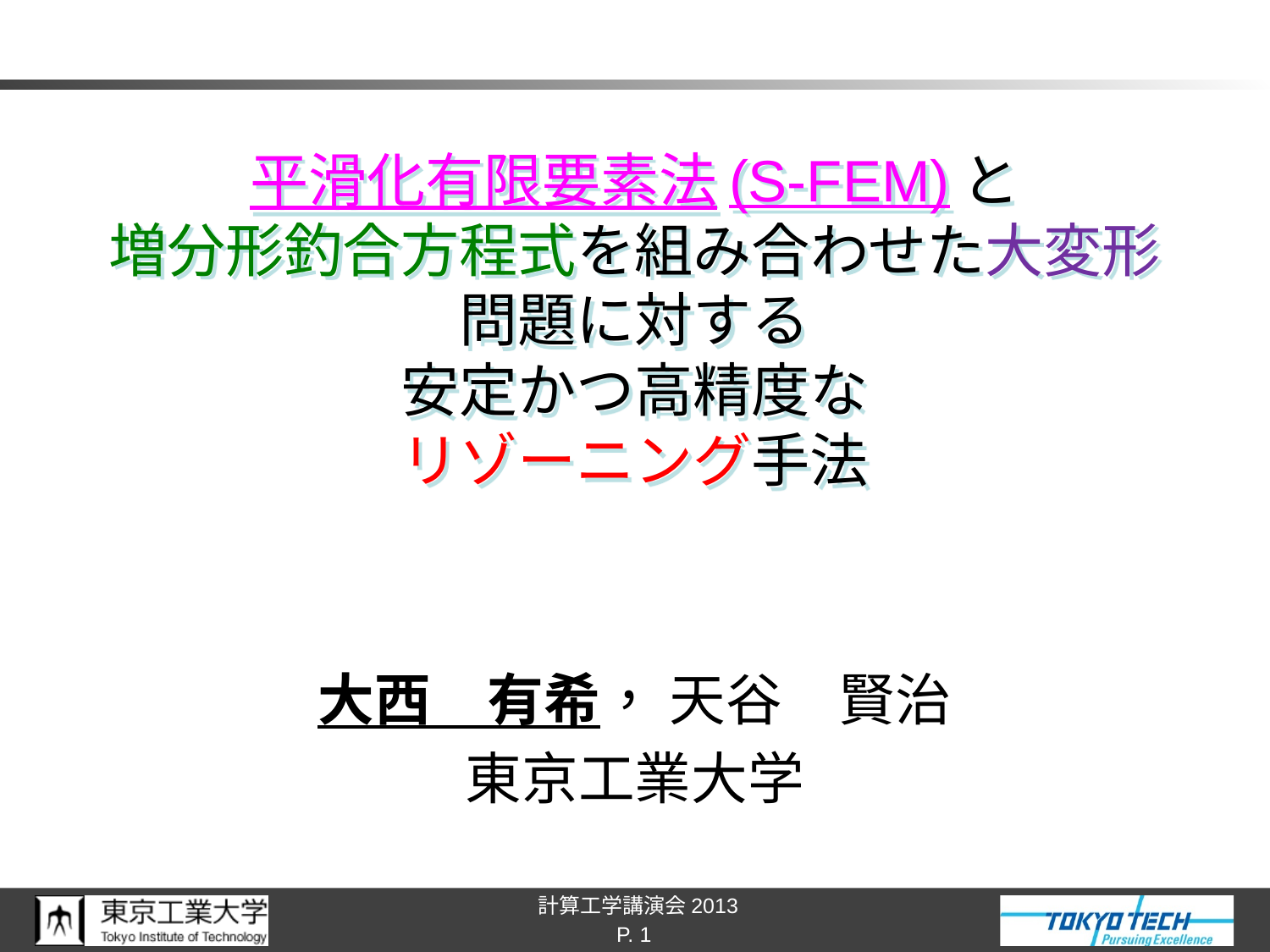

# 平滑化有限要素法(S-FEM)と 増分形釣合方程式を組み合わせた大変形問題に対する 安定かつ高精度な リゾーニング手法
大西　有希， 天谷　賢治
東京工業大学

P. 1